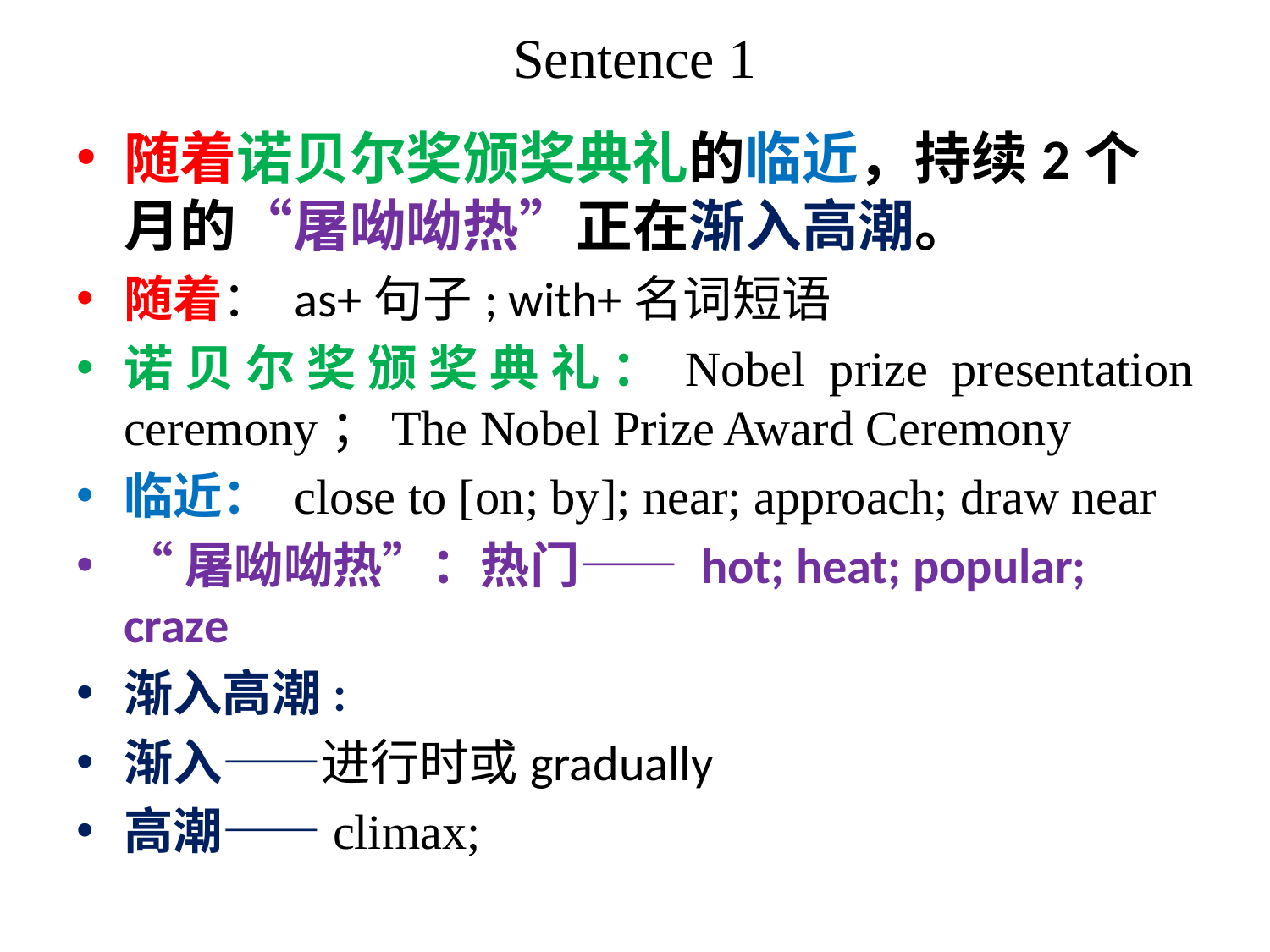

# Sentence 1
随着诺贝尔奖颁奖典礼的临近，持续2个月的“屠呦呦热”正在渐入高潮。
随着： as+句子; with+名词短语
诺贝尔奖颁奖典礼：Nobel prize presentation ceremony；The Nobel Prize Award Ceremony
临近： close to [on; by]; near; approach; draw near
“屠呦呦热”：热门—— hot; heat; popular; craze
渐入高潮:
渐入——进行时或gradually
高潮——climax;